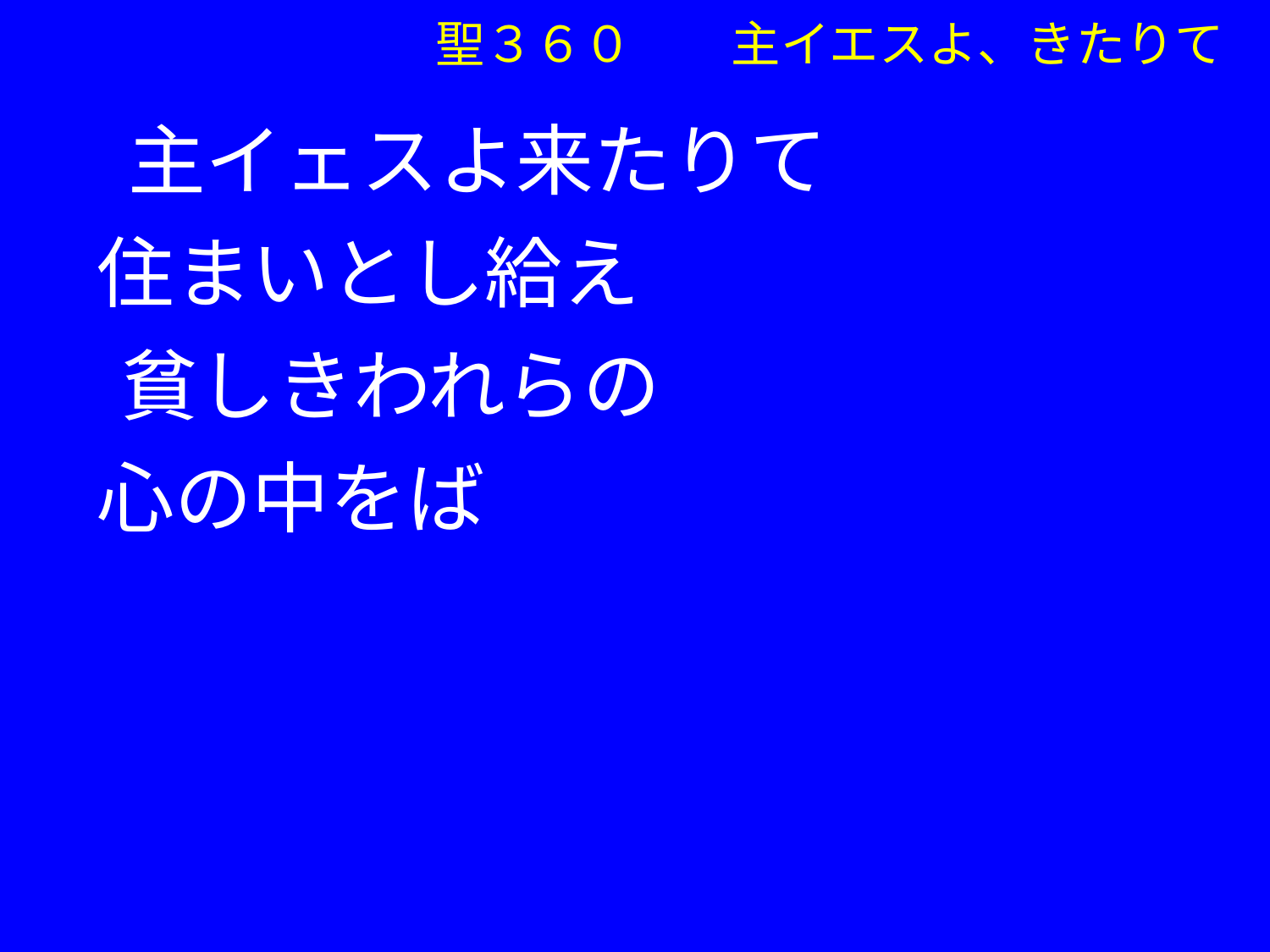

主イェスよ来たりて
  住まいとし給え
　貧しきわれらの
  心の中をば

聖３６０　　主イエスよ、きたりて